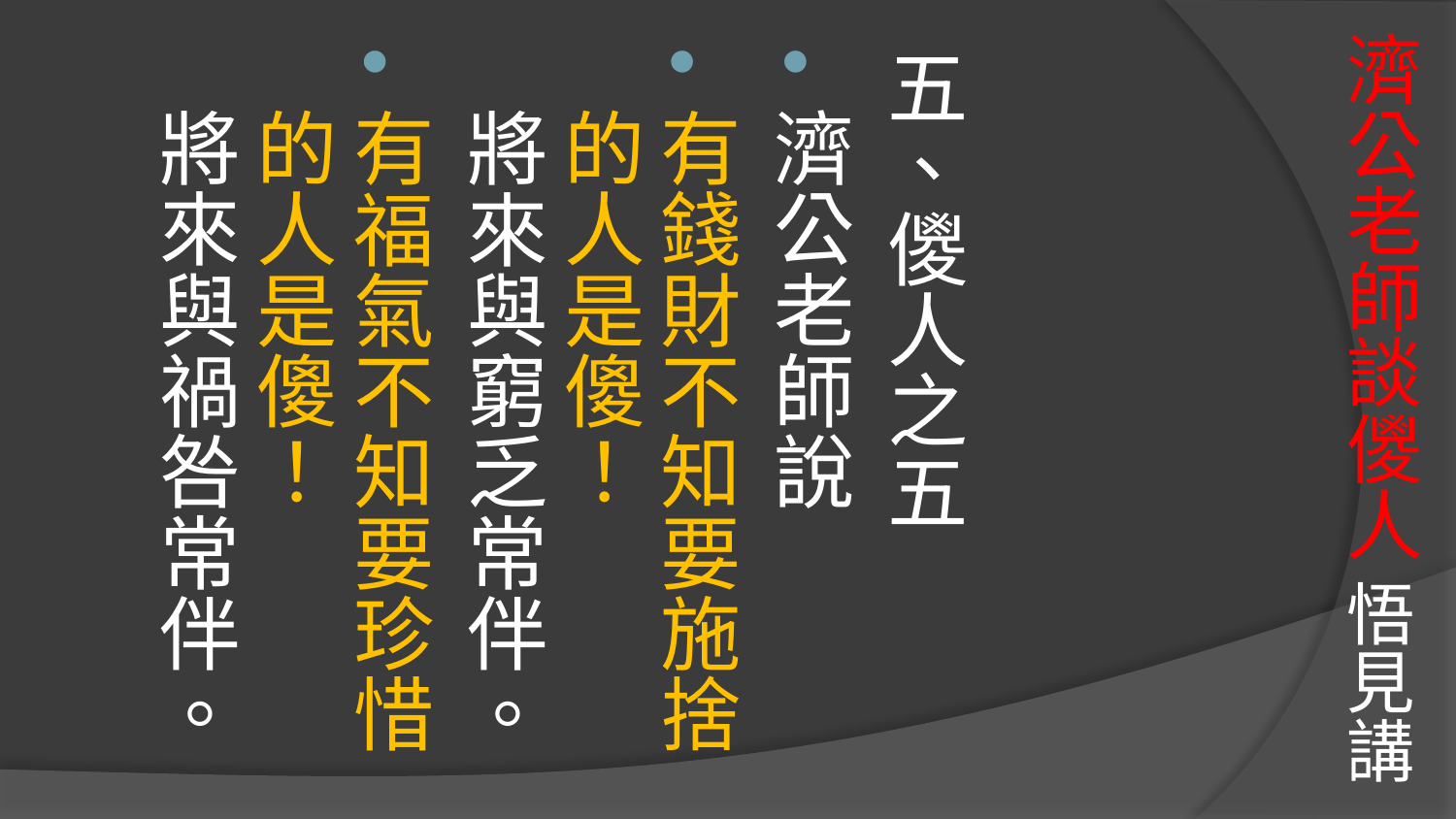

# 濟公老師談儍人 悟見講
五、儍人之五
濟公老師說
有錢財不知要施捨的人是傻！
將來與窮乏常伴。
有福氣不知要珍惜的人是傻！
將來與禍咎常伴。